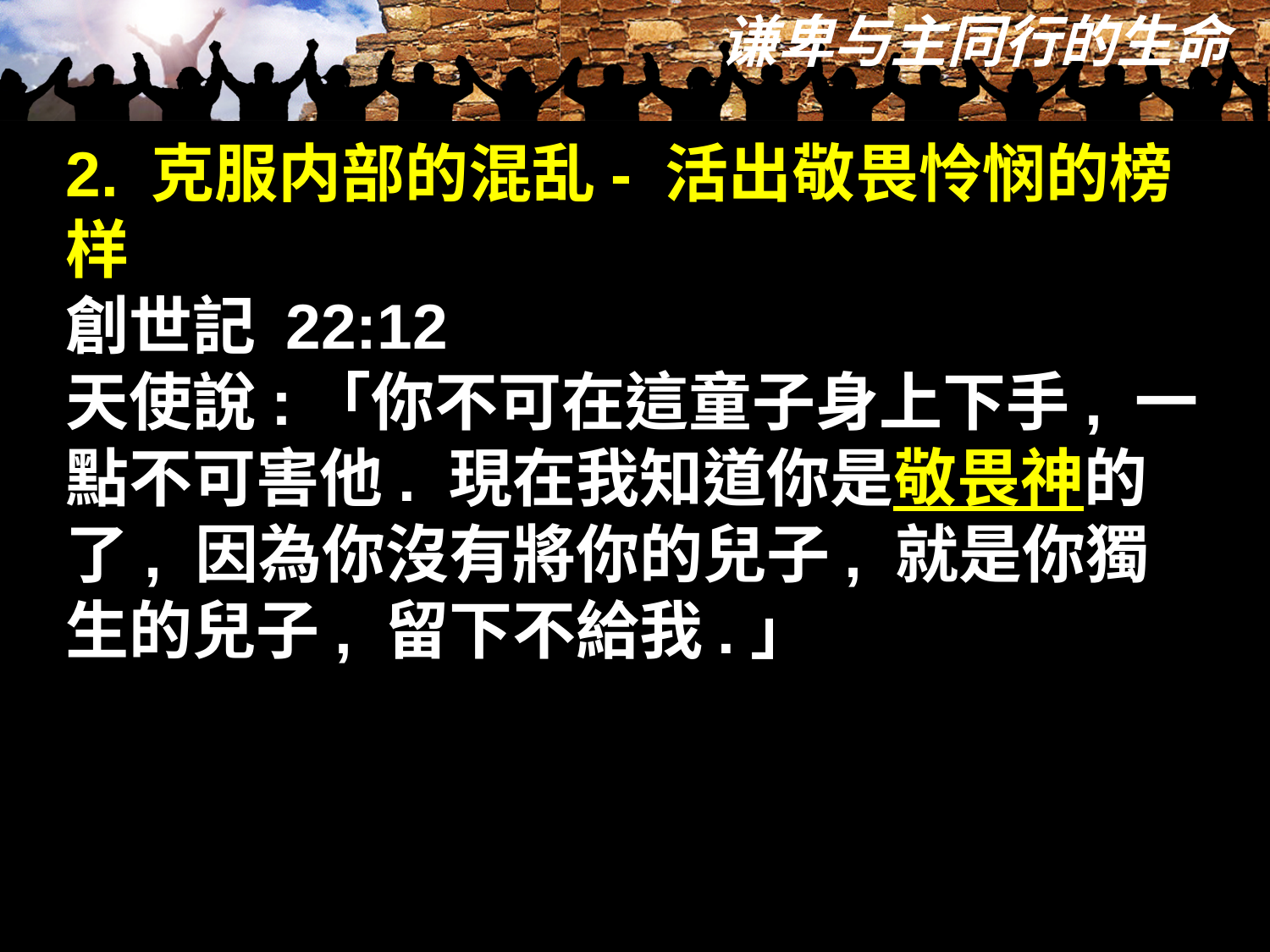

2. 克服内部的混乱- 活出敬畏怜悯的榜样
創世記 22:12
天使說:「你不可在這童子身上下手, 一點不可害他. 現在我知道你是敬畏神的了, 因為你沒有將你的兒子, 就是你獨生的兒子, 留下不給我.」